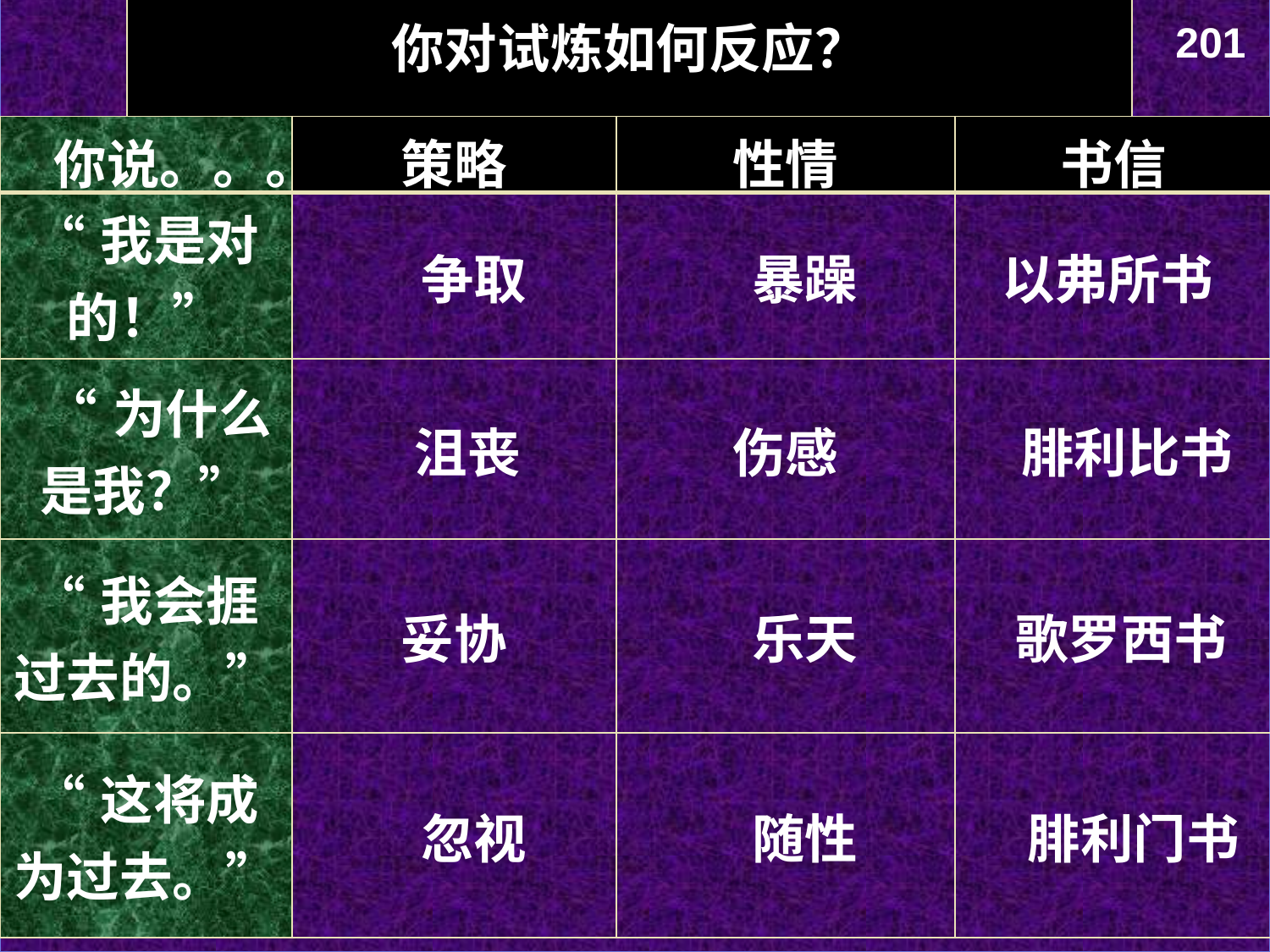

你对试炼如何反应？
201
| 你说。。。 | 策略 | 性情 | 书信 |
| --- | --- | --- | --- |
| “我是对的！” | 争取 | 暴躁 | 以弗所书 |
| “为什么是我？” | 沮丧 | 伤感 | 腓利比书 |
| “我会捱过去的。” | 妥协 | 乐天 | 歌罗西书 |
| “这将成为过去。” | 忽视 | 随性 | 腓利门书 |